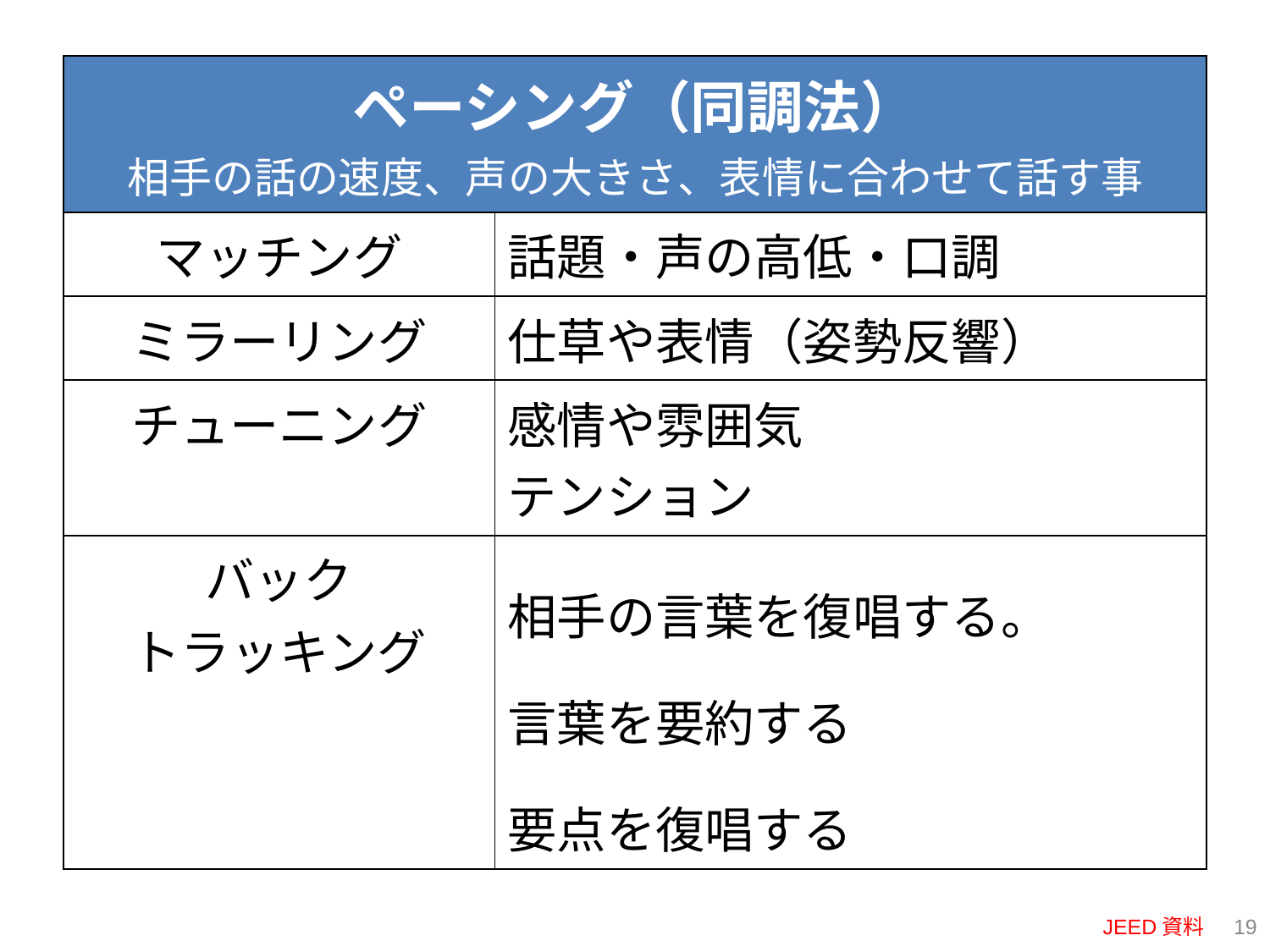

| ペーシング（同調法） 相手の話の速度、声の大きさ、表情に合わせて話す事 |  |
| --- | --- |
| マッチング | 話題・声の高低・口調 |
| ミラーリング | 仕草や表情（姿勢反響） |
| チューニング | 感情や雰囲気 テンション |
| バック トラッキング | 相手の言葉を復唱する。 言葉を要約する 要点を復唱する |
JEED資料
19